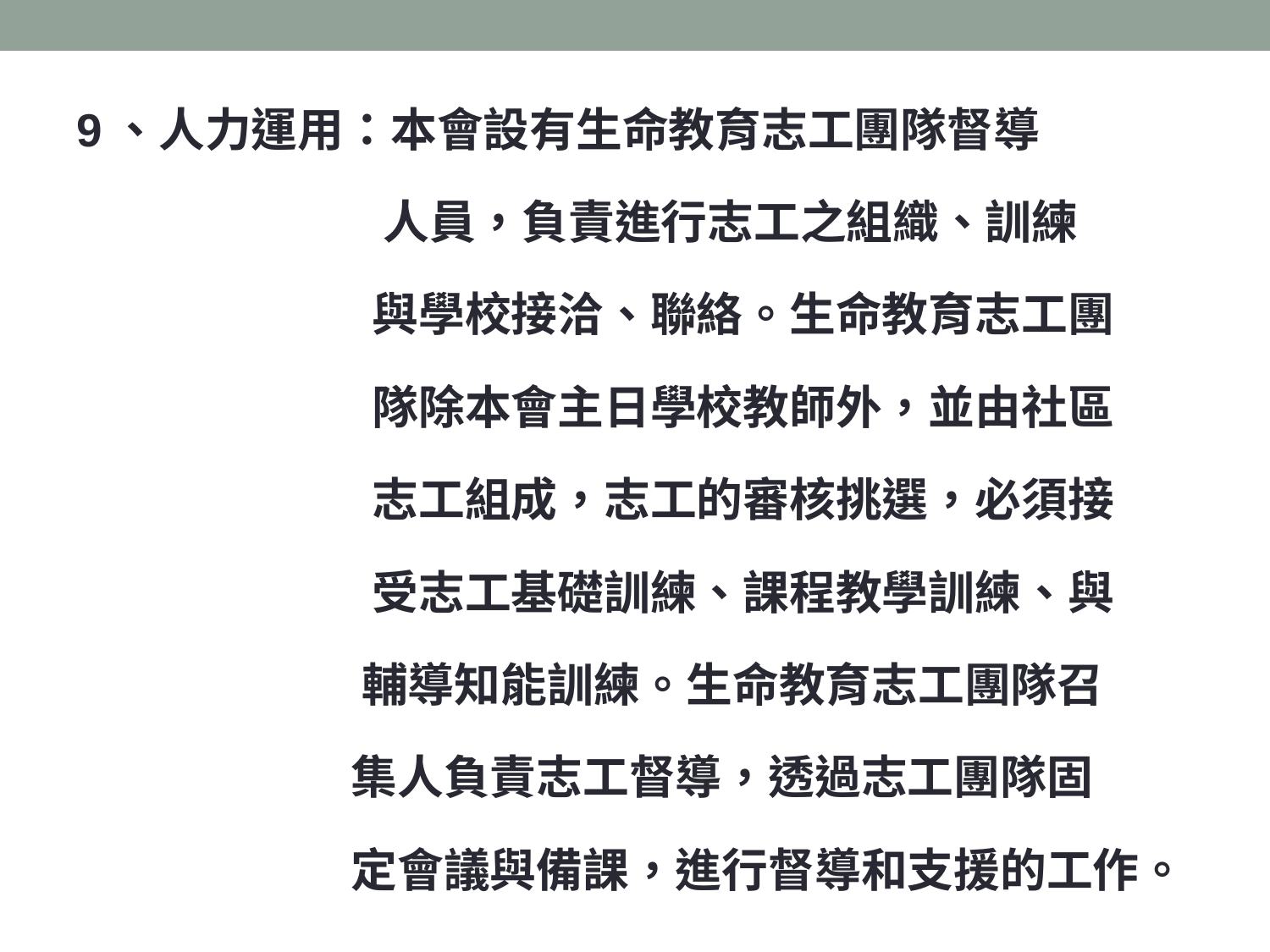

9、人力運用：本會設有生命教育志工團隊督導
                            人員，負責進行志工之組織、訓練
                           與學校接洽、聯絡。生命教育志工團
                           隊除本會主日學校教師外，並由社區
                           志工組成，志工的審核挑選，必須接
                           受志工基礎訓練、課程教學訓練、與
                          輔導知能訓練。生命教育志工團隊召
                         集人負責志工督導，透過志工團隊固
                         定會議與備課，進行督導和支援的工作。